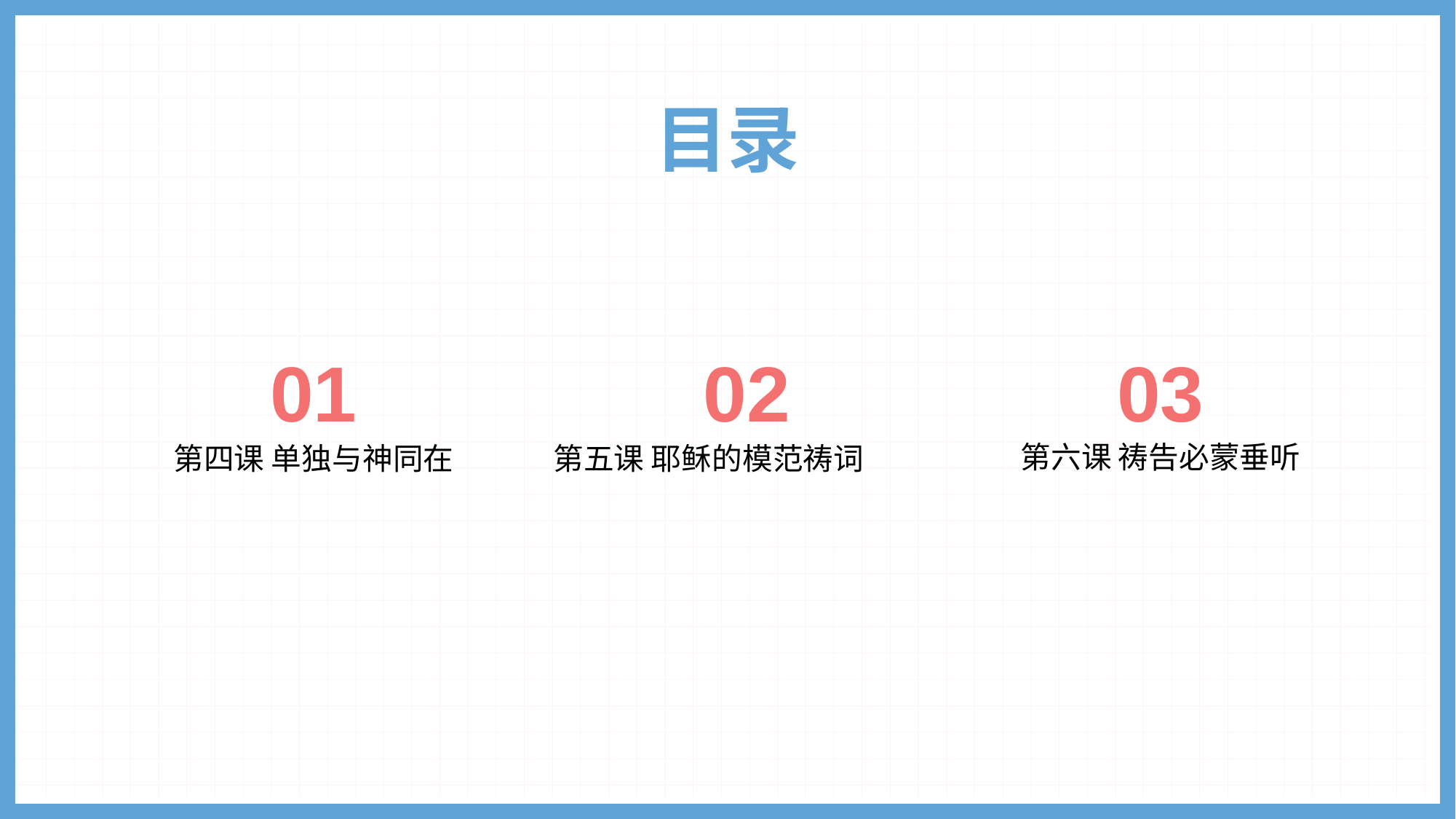

# 目录
01
02
03
第六课 祷告必蒙垂听
第四课 单独与神同在
第五课 耶稣的模范祷词